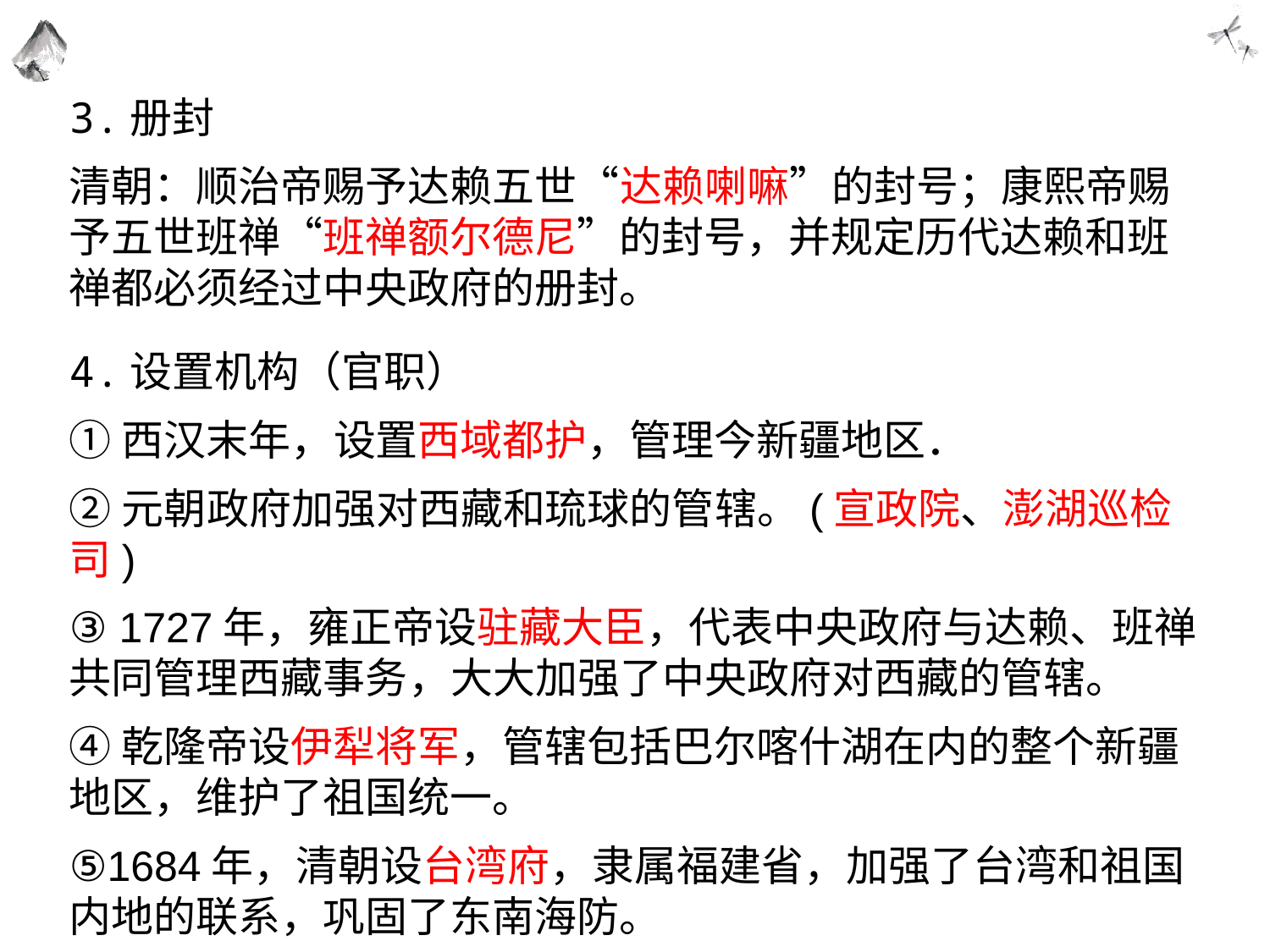

3.册封
清朝：顺治帝赐予达赖五世“达赖喇嘛”的封号；康熙帝赐予五世班禅“班禅额尔德尼”的封号，并规定历代达赖和班禅都必须经过中央政府的册封。
4.设置机构（官职）
①西汉末年，设置西域都护，管理今新疆地区．
②元朝政府加强对西藏和琉球的管辖。(宣政院、澎湖巡检司)
③ 1727年，雍正帝设驻藏大臣，代表中央政府与达赖、班禅共同管理西藏事务，大大加强了中央政府对西藏的管辖。
④乾隆帝设伊犁将军，管辖包括巴尔喀什湖在内的整个新疆地区，维护了祖国统一。
⑤1684年，清朝设台湾府，隶属福建省，加强了台湾和祖国内地的联系，巩固了东南海防。